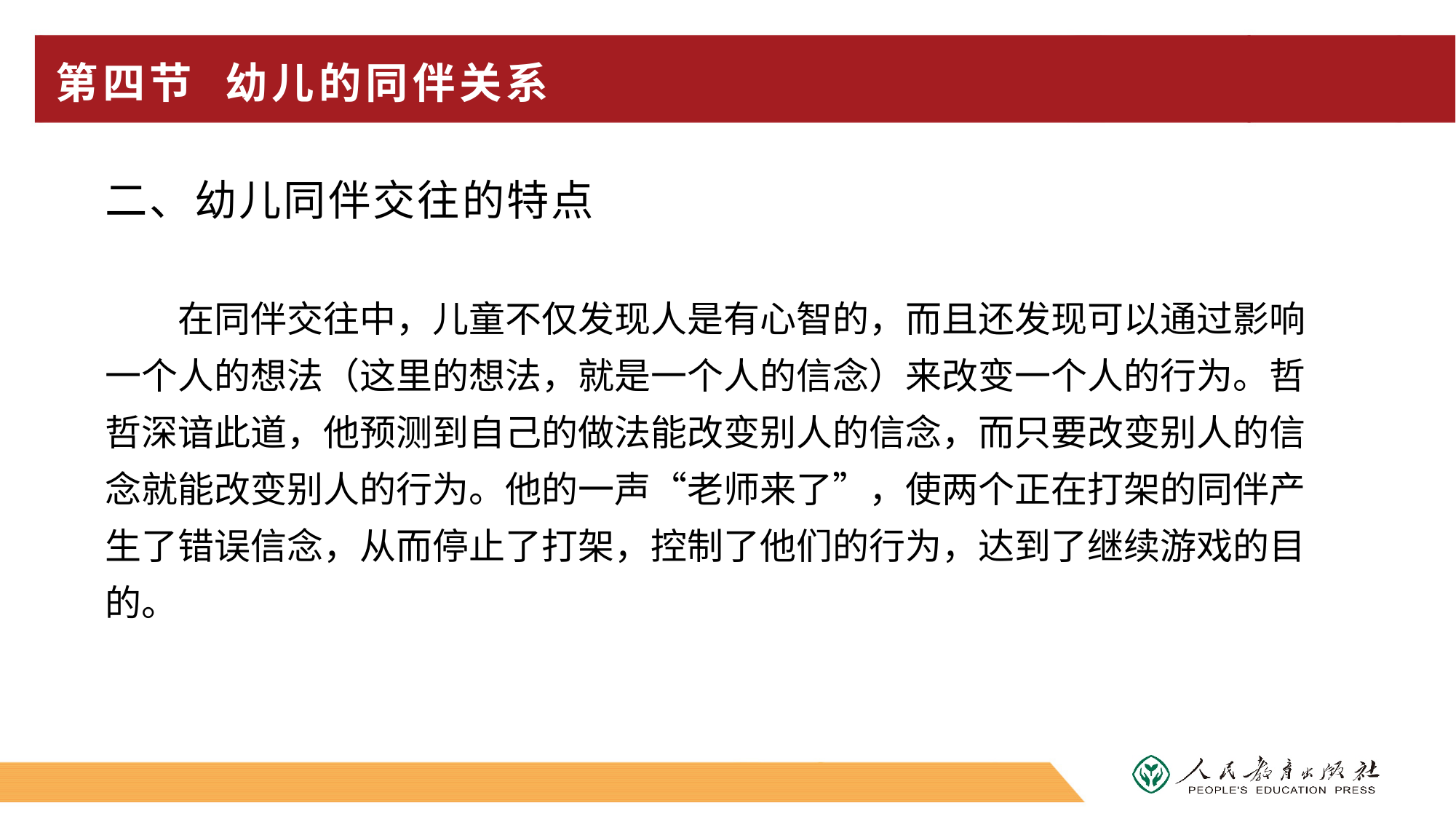

# 第四节  幼儿的同伴关系
二、幼儿同伴交往的特点
在同伴交往中，儿童不仅发现人是有心智的，而且还发现可以通过影响一个人的想法（这里的想法，就是一个人的信念）来改变一个人的行为。哲哲深谙此道，他预测到自己的做法能改变别人的信念，而只要改变别人的信念就能改变别人的行为。他的一声“老师来了”，使两个正在打架的同伴产生了错误信念，从而停止了打架，控制了他们的行为，达到了继续游戏的目的。